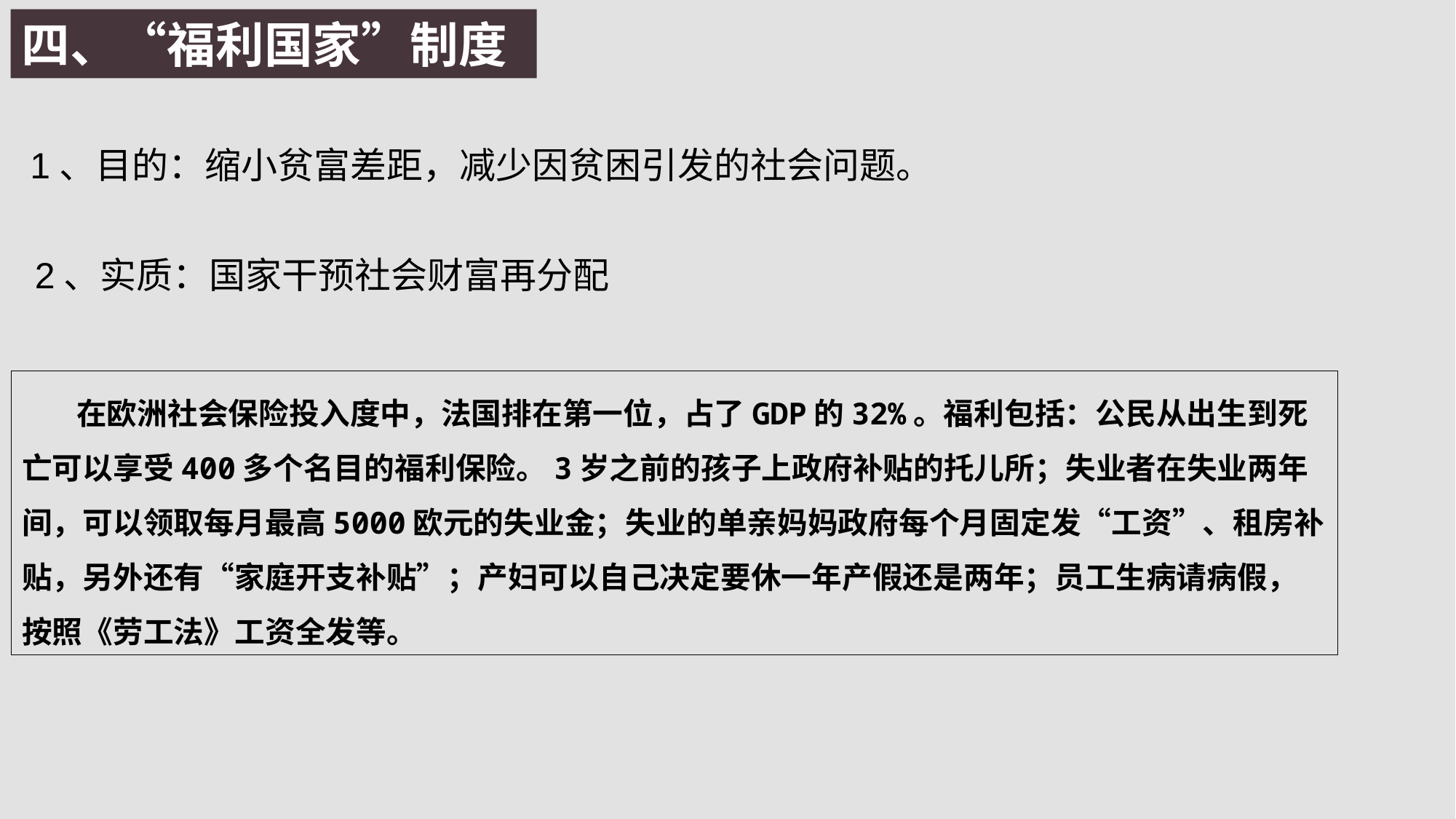

四、“福利国家”制度
1、目的：缩小贫富差距，减少因贫困引发的社会问题。
2、实质：国家干预社会财富再分配
在欧洲社会保险投入度中，法国排在第一位，占了GDP的32%。福利包括：公民从出生到死亡可以享受400多个名目的福利保险。3岁之前的孩子上政府补贴的托儿所；失业者在失业两年间，可以领取每月最高5000欧元的失业金；失业的单亲妈妈政府每个月固定发“工资”、租房补贴，另外还有“家庭开支补贴”；产妇可以自己决定要休一年产假还是两年；员工生病请病假，按照《劳工法》工资全发等。